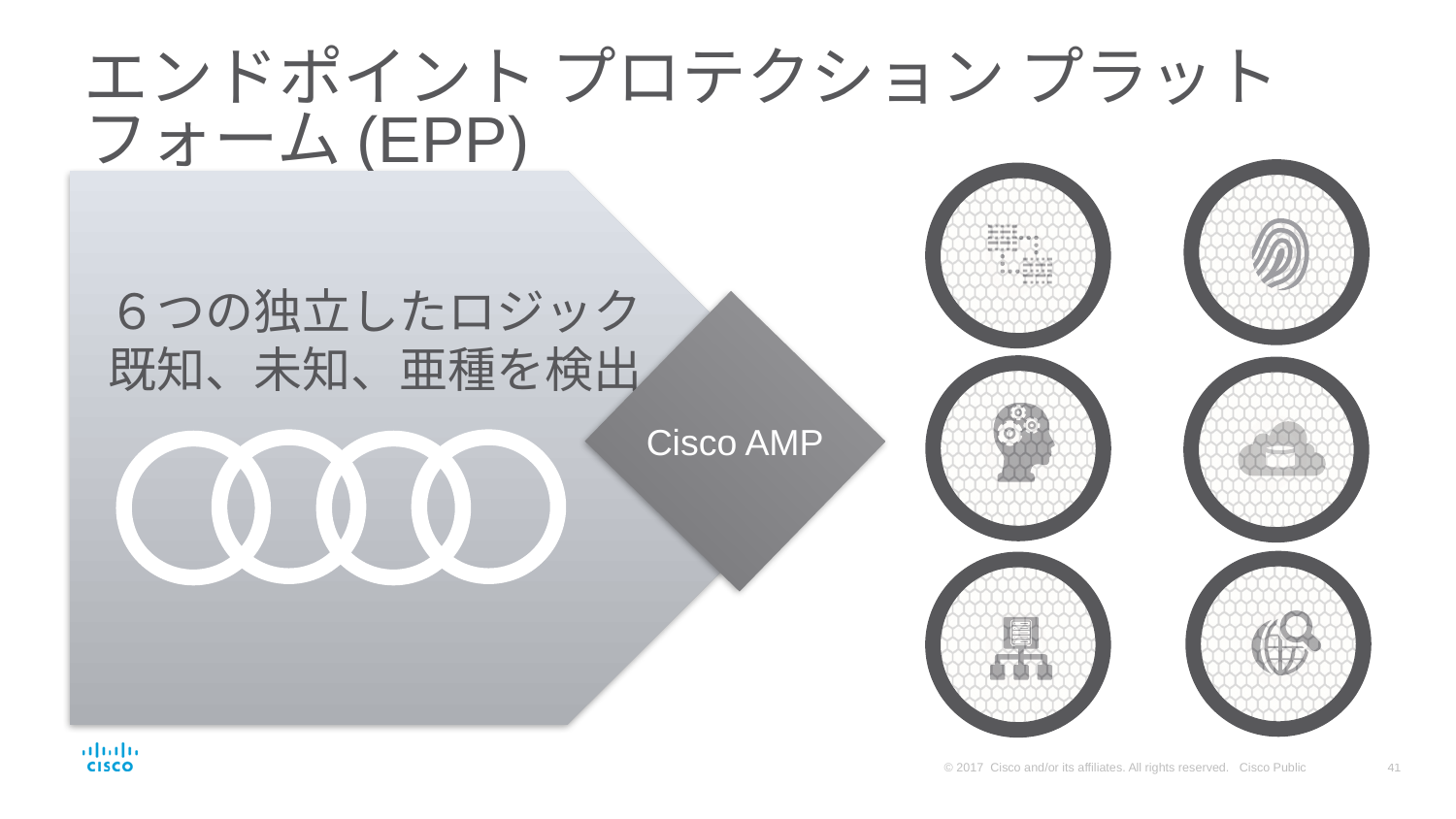

# エンドポイント プロテクション プラットフォーム(EPP)

６つの独立したロジック
既知、未知、亜種を検出

Cisco AMP